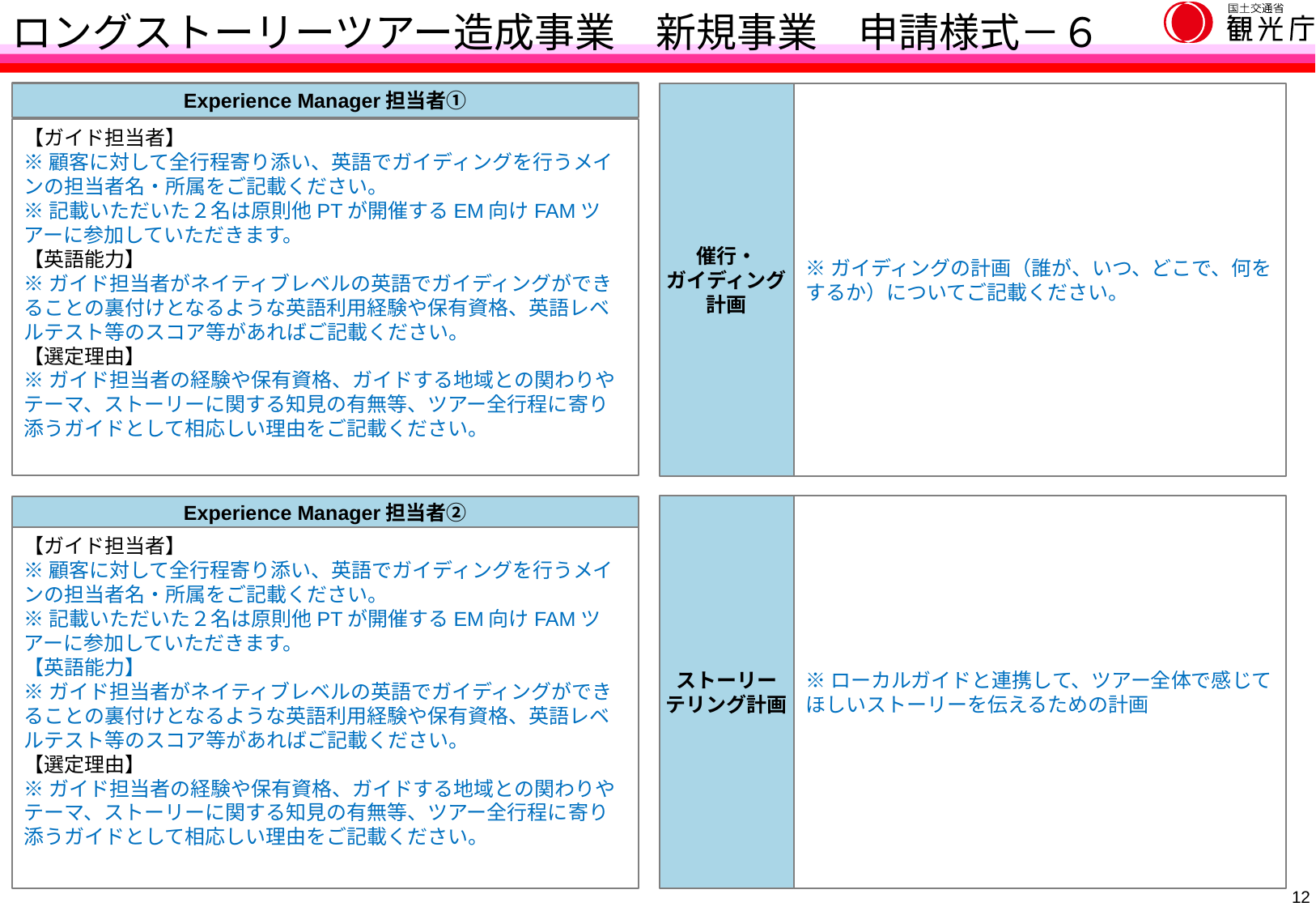

ロングストーリーツアー造成事業　新規事業　申請様式－６
催行・
ガイディング
計画
※ガイディングの計画（誰が、いつ、どこで、何をするか）についてご記載ください。
Experience Manager担当者①
【ガイド担当者】
※顧客に対して全行程寄り添い、英語でガイディングを行うメインの担当者名・所属をご記載ください。
※記載いただいた２名は原則他PTが開催するEM向けFAMツアーに参加していただきます。
【英語能力】
※ガイド担当者がネイティブレベルの英語でガイディングができることの裏付けとなるような英語利用経験や保有資格、英語レベルテスト等のスコア等があればご記載ください。
【選定理由】
※ガイド担当者の経験や保有資格、ガイドする地域との関わりやテーマ、ストーリーに関する知見の有無等、ツアー全行程に寄り添うガイドとして相応しい理由をご記載ください。

※ローカルガイドと連携して、ツアー全体で感じてほしいストーリーを伝えるための計画
ストーリー
テリング計画
Experience Manager担当者②
【ガイド担当者】
※顧客に対して全行程寄り添い、英語でガイディングを行うメインの担当者名・所属をご記載ください。
※記載いただいた２名は原則他PTが開催するEM向けFAMツアーに参加していただきます。
【英語能力】
※ガイド担当者がネイティブレベルの英語でガイディングができることの裏付けとなるような英語利用経験や保有資格、英語レベルテスト等のスコア等があればご記載ください。
【選定理由】
※ガイド担当者の経験や保有資格、ガイドする地域との関わりやテーマ、ストーリーに関する知見の有無等、ツアー全行程に寄り添うガイドとして相応しい理由をご記載ください。

12